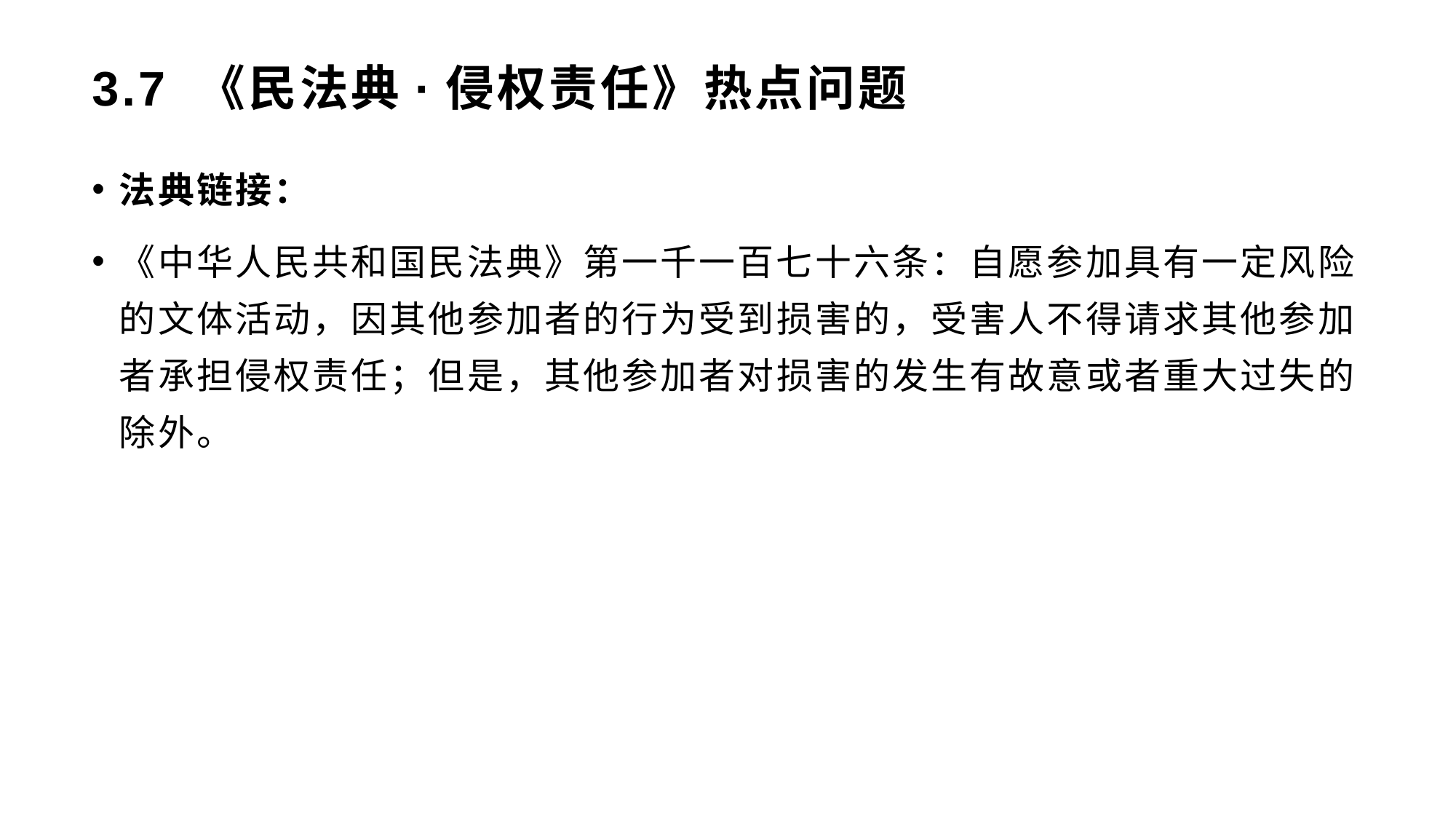

# 3.7 《民法典·侵权责任》热点问题
法典链接：
《中华人民共和国民法典》第一千一百七十六条：自愿参加具有一定风险的文体活动，因其他参加者的行为受到损害的，受害人不得请求其他参加者承担侵权责任；但是，其他参加者对损害的发生有故意或者重大过失的除外。